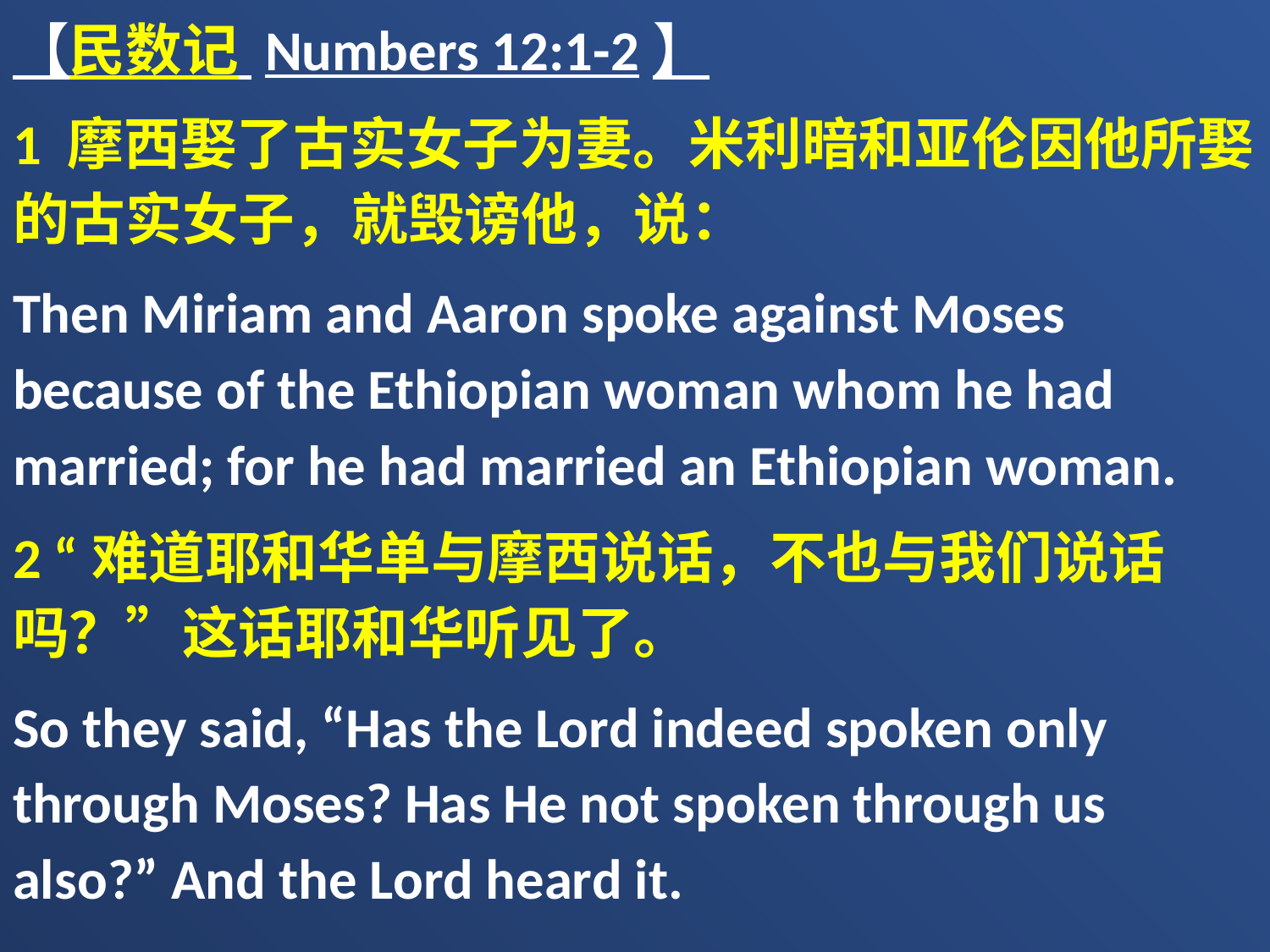

【民数记 Numbers 12:1-2】
1 摩西娶了古实女子为妻。米利暗和亚伦因他所娶的古实女子，就毁谤他，说：
Then Miriam and Aaron spoke against Moses because of the Ethiopian woman whom he had married; for he had married an Ethiopian woman.
2 “难道耶和华单与摩西说话，不也与我们说话吗？”这话耶和华听见了。
So they said, “Has the Lord indeed spoken only through Moses? Has He not spoken through us also?” And the Lord heard it.